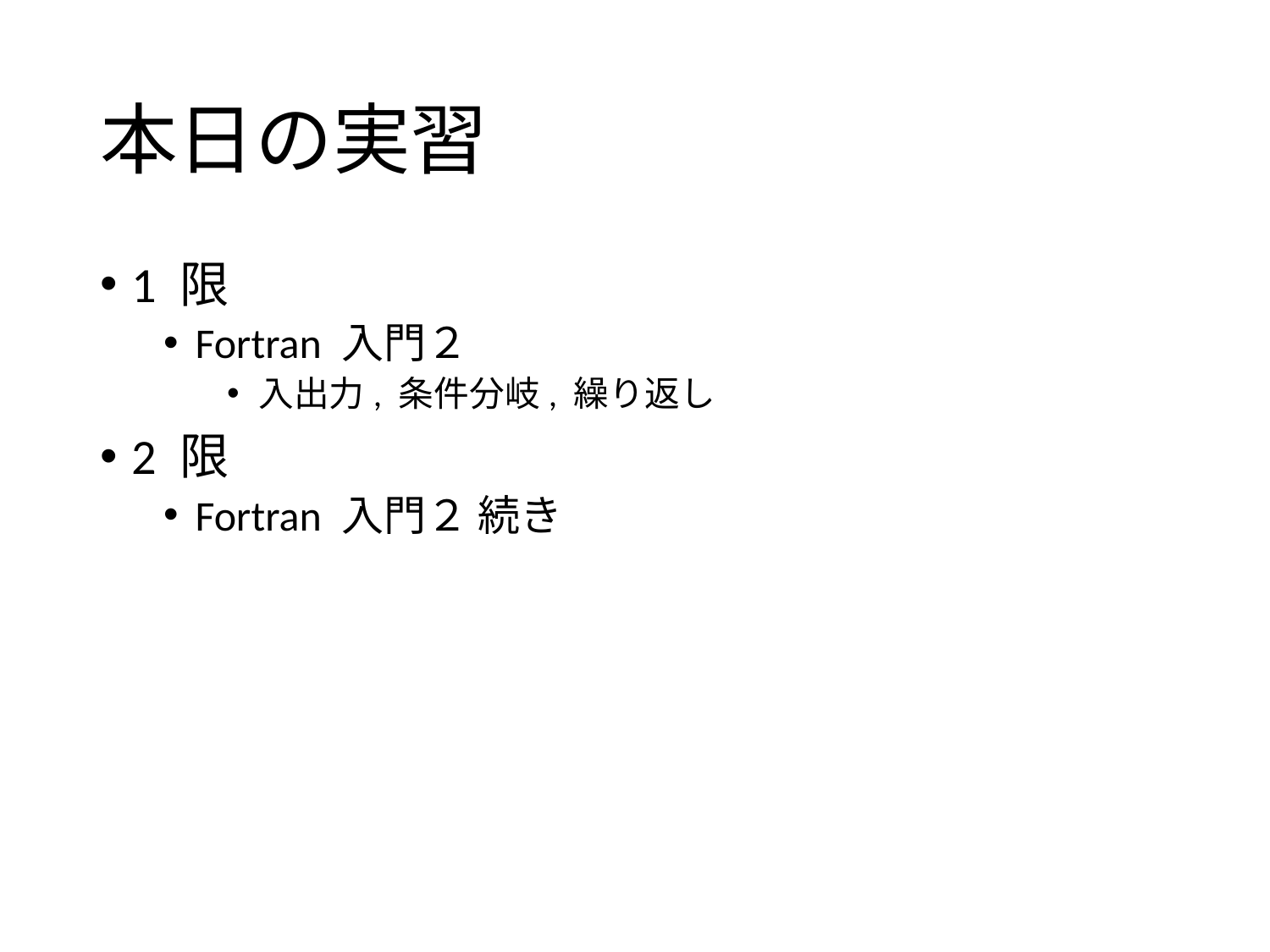

# 本日の実習
1 限
Fortran 入門２
入出力, 条件分岐, 繰り返し
2 限
Fortran 入門２ 続き